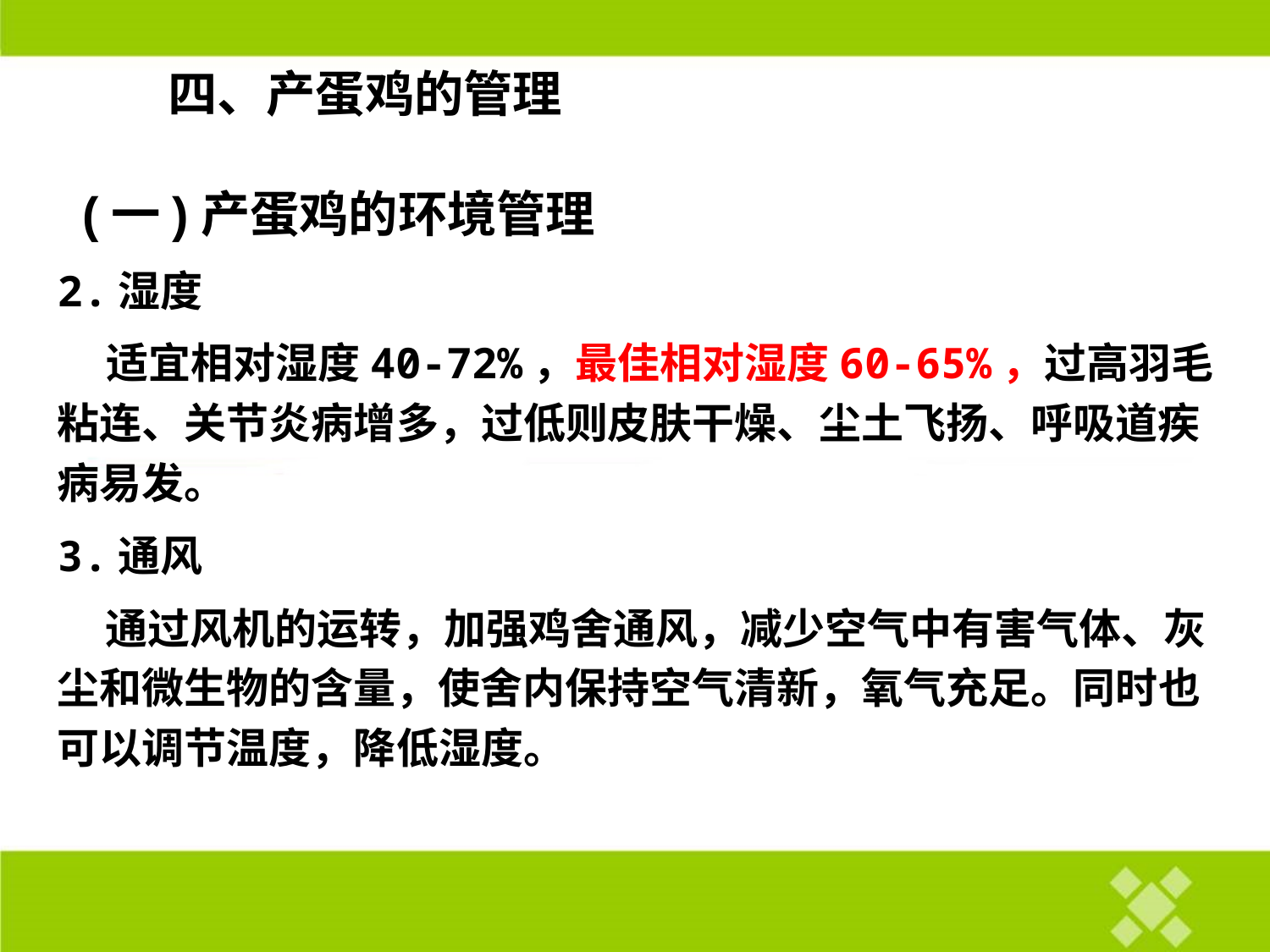

四、产蛋鸡的管理
 (一)产蛋鸡的环境管理
2.湿度
     适宜相对湿度40-72%，最佳相对湿度60-65%，过高羽毛粘连、关节炎病增多，过低则皮肤干燥、尘土飞扬、呼吸道疾病易发。
3.通风
    通过风机的运转，加强鸡舍通风，减少空气中有害气体、灰尘和微生物的含量，使舍内保持空气清新，氧气充足。同时也可以调节温度，降低湿度。